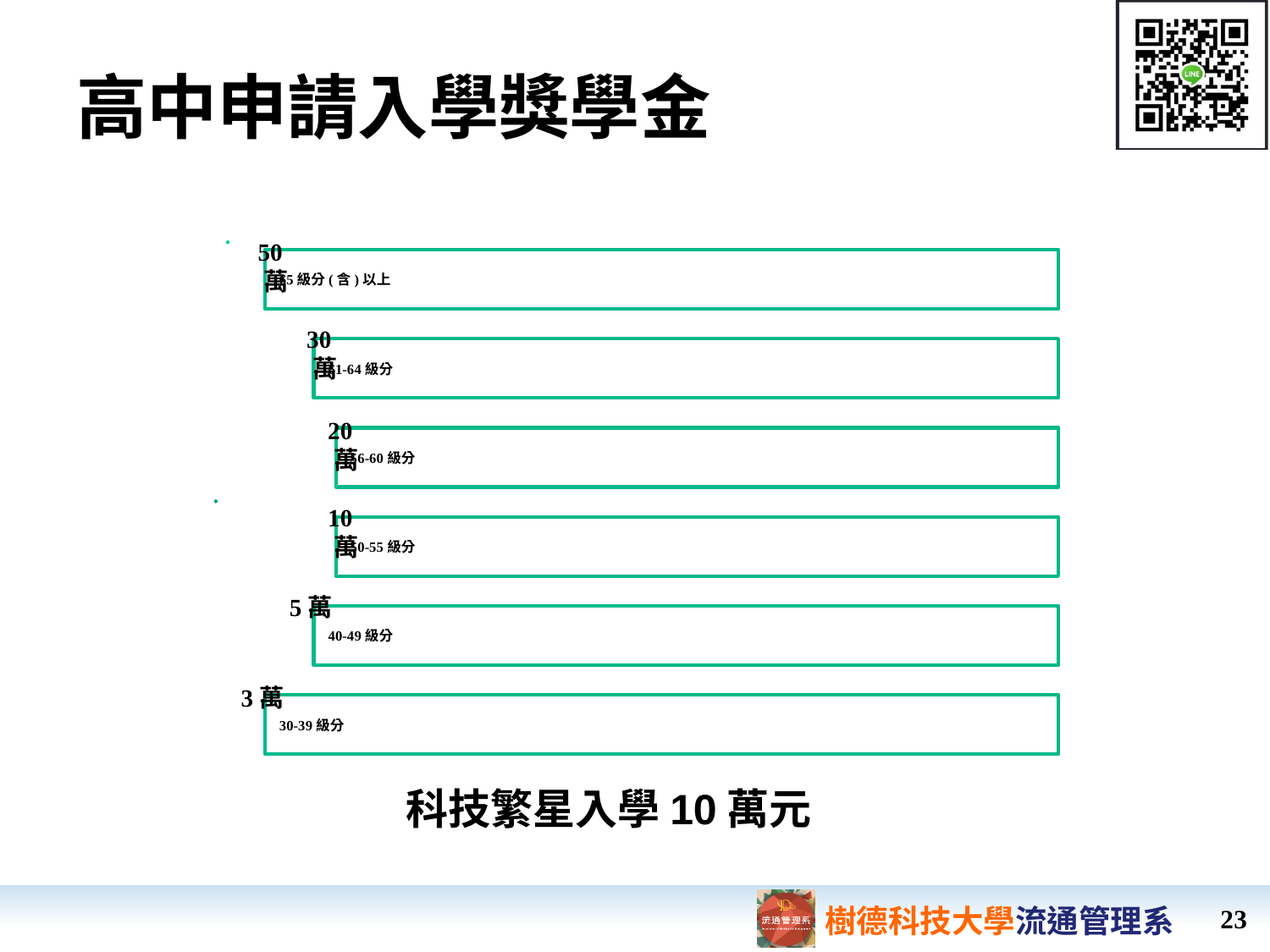

# 高中申請入學獎學金
65級分(含)以上
61-64級分
56-60級分
50-55級分
40-49級分
30-39級分
50萬
30萬
20萬
10萬
5萬
3萬
科技繁星入學10萬元